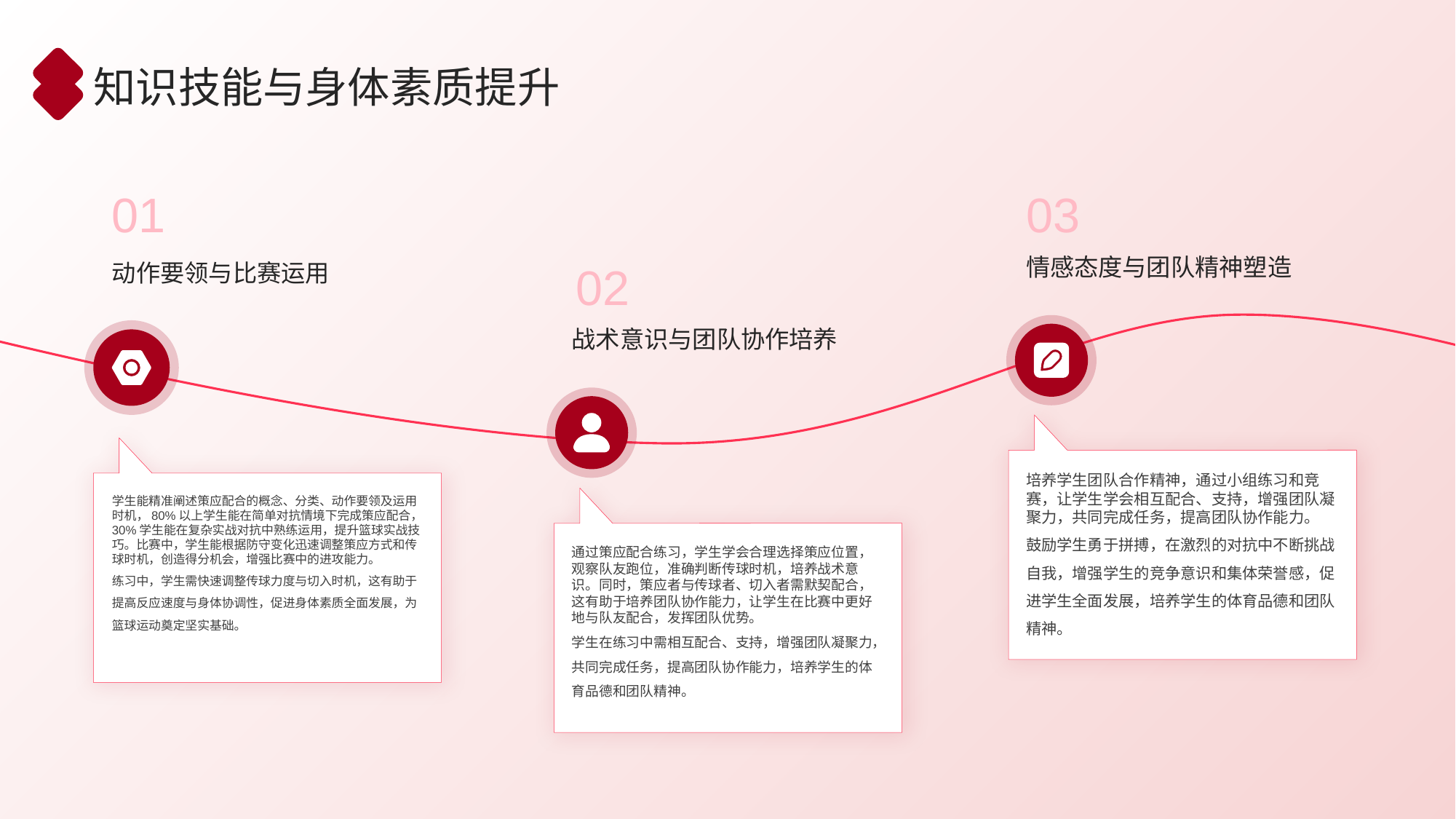

知识技能与身体素质提升

01
03
情感态度与团队精神塑造
动作要领与比赛运用
02

战术意识与团队协作培养

培养学生团队合作精神，通过小组练习和竞赛，让学生学会相互配合、支持，增强团队凝聚力，共同完成任务，提高团队协作能力。
鼓励学生勇于拼搏，在激烈的对抗中不断挑战自我，增强学生的竞争意识和集体荣誉感，促进学生全面发展，培养学生的体育品德和团队精神。

学生能精准阐述策应配合的概念、分类、动作要领及运用时机，80%以上学生能在简单对抗情境下完成策应配合，30%学生能在复杂实战对抗中熟练运用，提升篮球实战技巧。比赛中，学生能根据防守变化迅速调整策应方式和传球时机，创造得分机会，增强比赛中的进攻能力。
练习中，学生需快速调整传球力度与切入时机，这有助于提高反应速度与身体协调性，促进身体素质全面发展，为篮球运动奠定坚实基础。
通过策应配合练习，学生学会合理选择策应位置，观察队友跑位，准确判断传球时机，培养战术意识。同时，策应者与传球者、切入者需默契配合，这有助于培养团队协作能力，让学生在比赛中更好地与队友配合，发挥团队优势。
学生在练习中需相互配合、支持，增强团队凝聚力，共同完成任务，提高团队协作能力，培养学生的体育品德和团队精神。